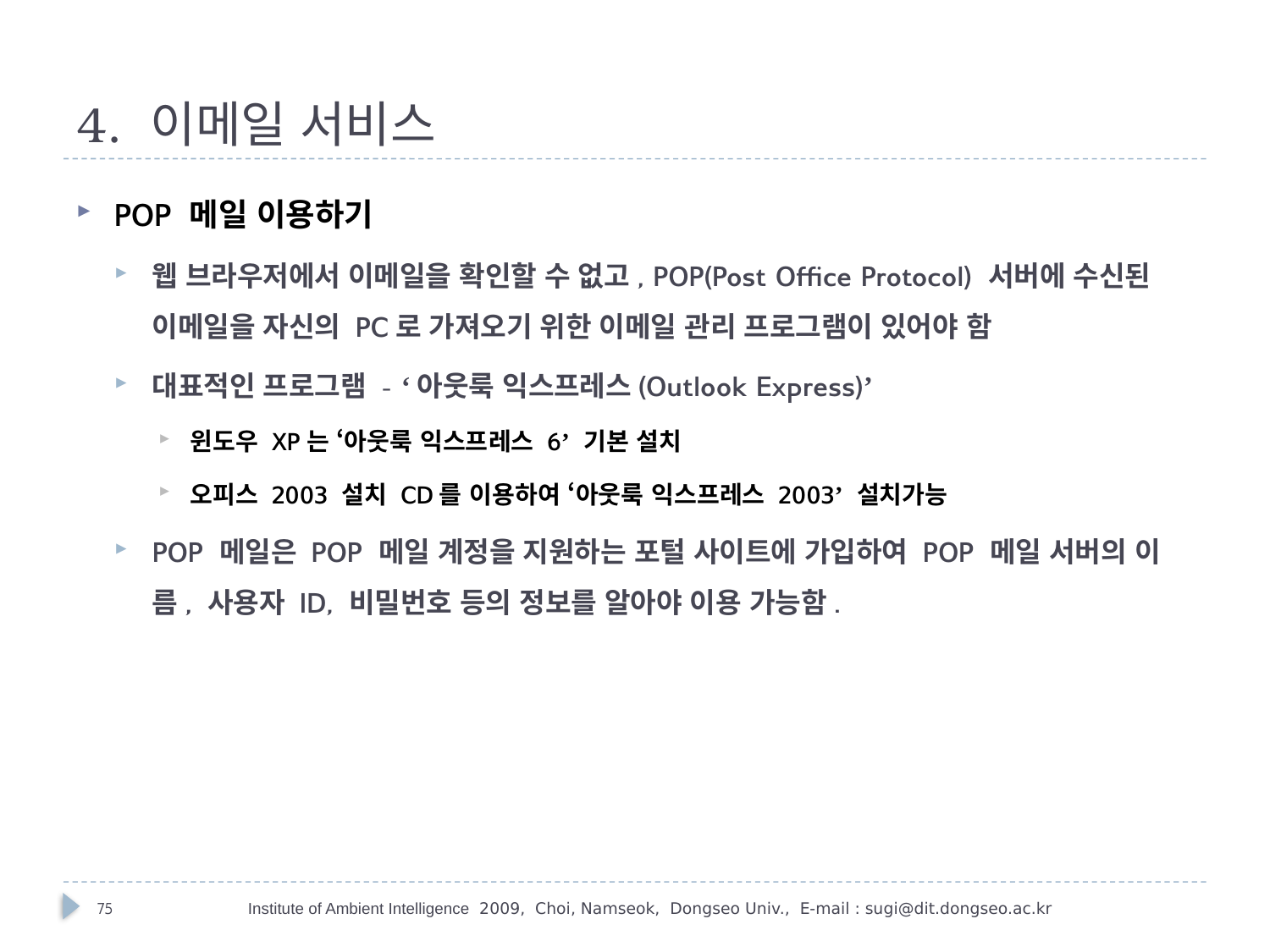

# 4. 이메일 서비스
POP 메일 이용하기
웹 브라우저에서 이메일을 확인할 수 없고, POP(Post Office Protocol) 서버에 수신된 이메일을 자신의 PC로 가져오기 위한 이메일 관리 프로그램이 있어야 함
대표적인 프로그램 - ‘아웃룩 익스프레스(Outlook Express)’
윈도우 XP는 ‘아웃룩 익스프레스 6’ 기본 설치
오피스 2003 설치 CD를 이용하여 ‘아웃룩 익스프레스 2003’ 설치가능
POP 메일은 POP 메일 계정을 지원하는 포털 사이트에 가입하여 POP 메일 서버의 이름, 사용자 ID, 비밀번호 등의 정보를 알아야 이용 가능함.